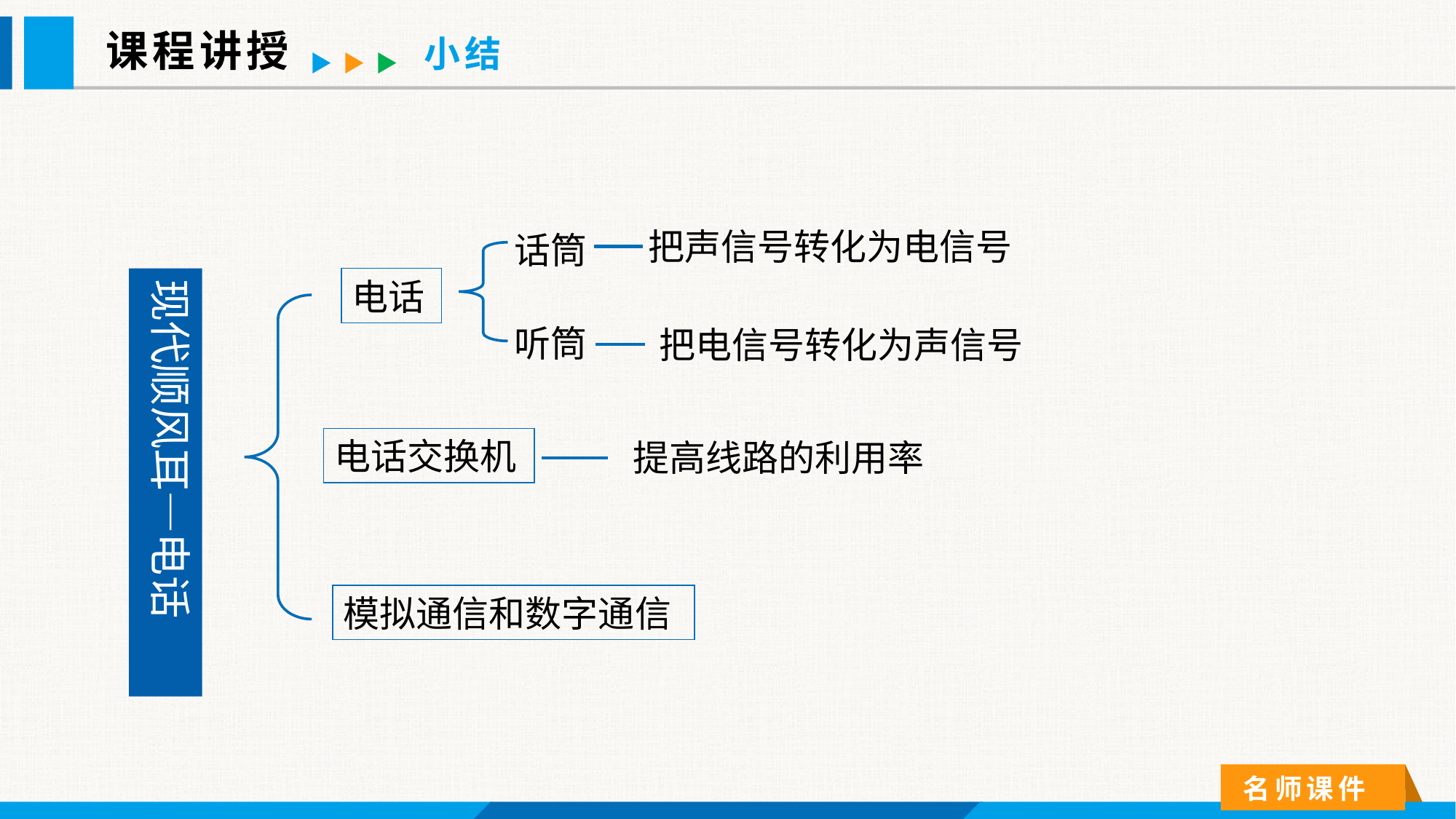

课程讲授
小结

把声信号转化为电信号
话筒

电话
现代顺风耳—电话

听筒
把电信号转化为声信号
电话交换机
提高线路的利用率
模拟通信和数字通信